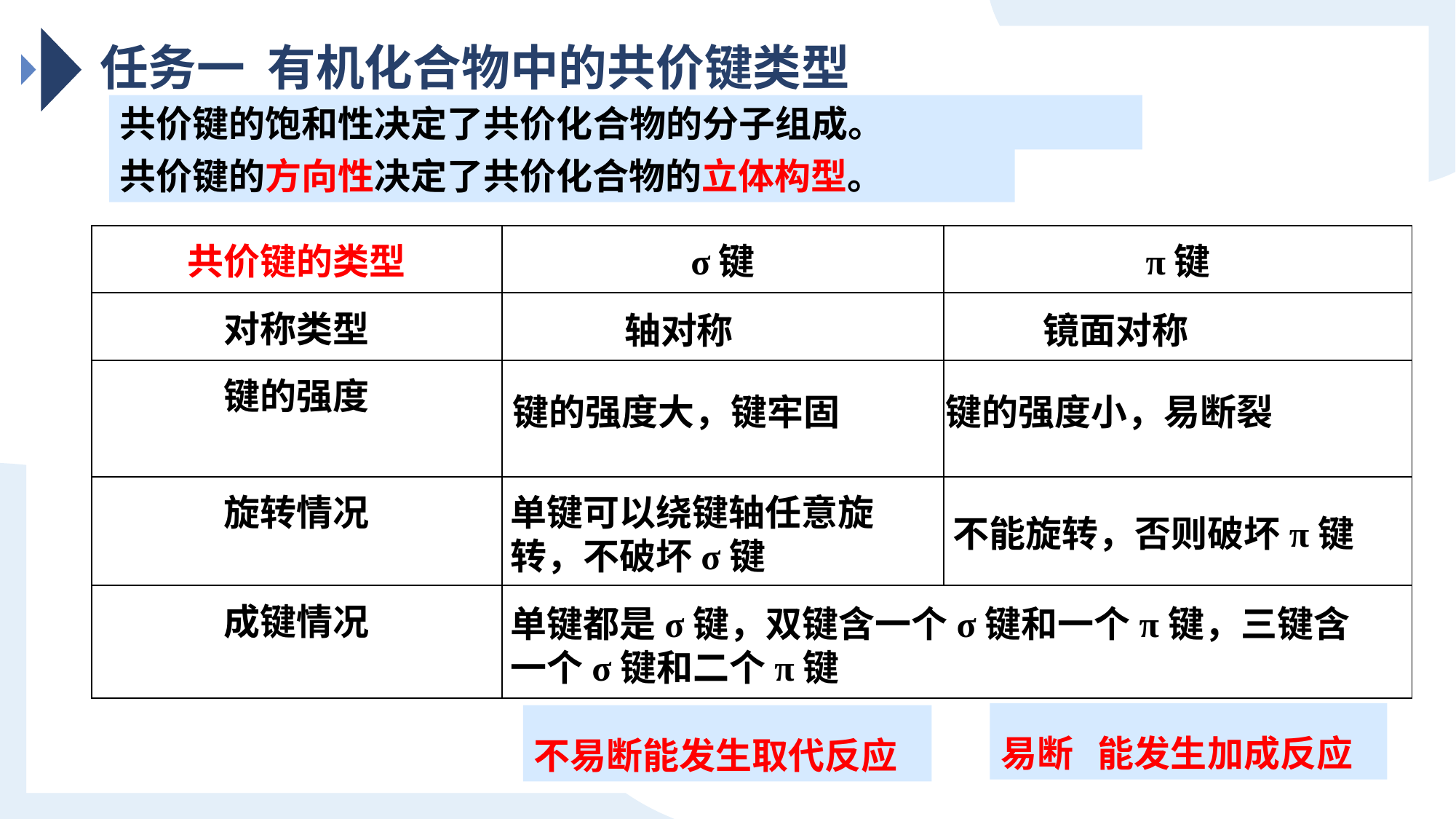

任务一  有机化合物中的共价键类型

共价键的饱和性决定了共价化合物的分子组成。
共价键的方向性决定了共价化合物的立体构型。
| 共价键的类型 | σ键 | π键 |
| --- | --- | --- |
| 对称类型 |  |  |
| 键的强度 |  |  |
| 旋转情况 |  |  |
| 成键情况 |  |  |
轴对称
镜面对称
键的强度大，键牢固
键的强度小，易断裂
单键可以绕键轴任意旋转，不破坏σ键
不能旋转，否则破坏π键
单键都是σ键，双键含一个σ键和一个π键，三键含一个σ键和二个π键
易断   能发生加成反应
不易断能发生取代反应